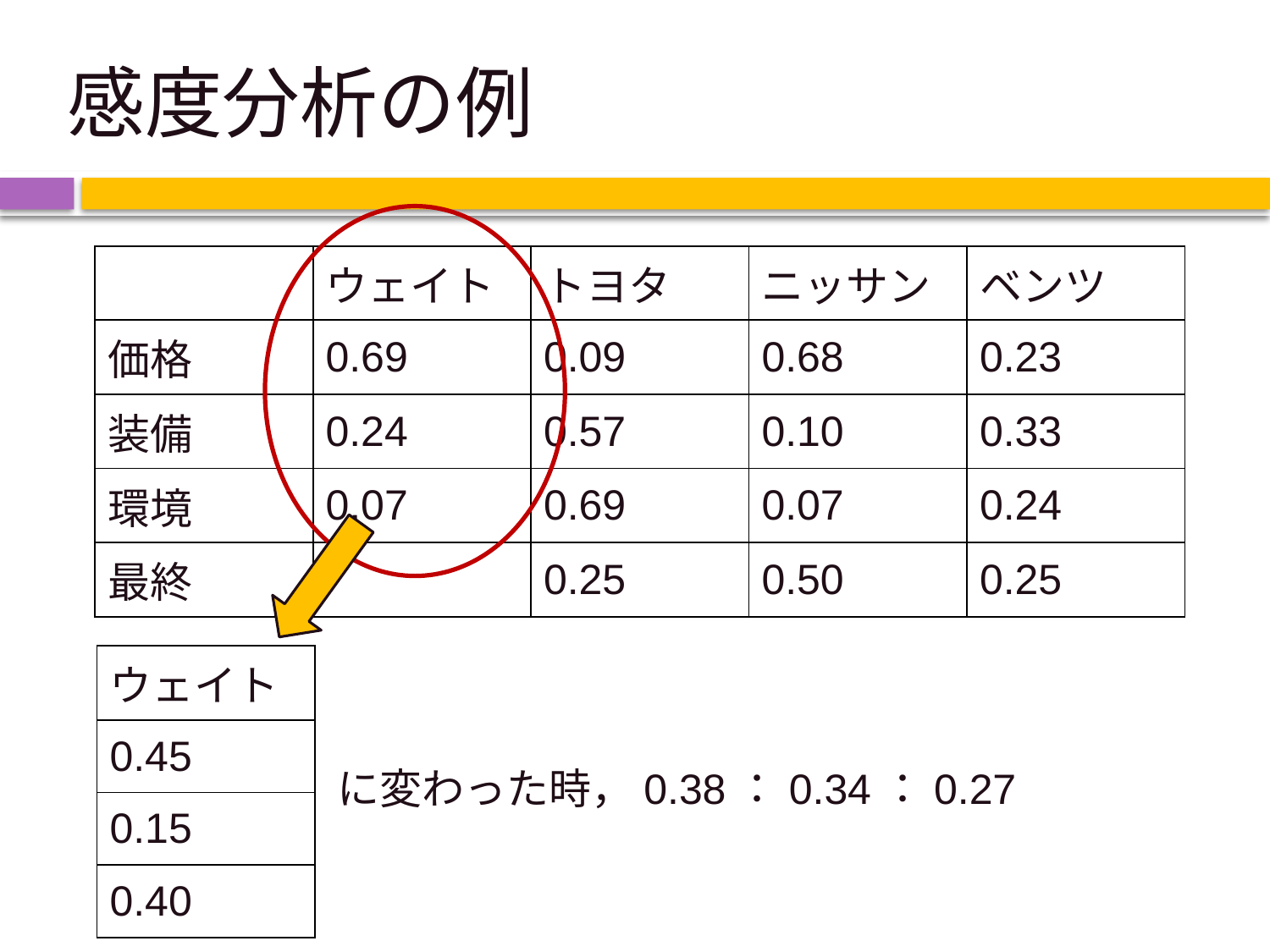

# 感度分析の例

|  | ウェイト | トヨタ | ニッサン | ベンツ |
| --- | --- | --- | --- | --- |
| 価格 | 0.69 | 0.09 | 0.68 | 0.23 |
| 装備 | 0.24 | 0.57 | 0.10 | 0.33 |
| 環境 | 0.07 | 0.69 | 0.07 | 0.24 |
| 最終 |  | 0.25 | 0.50 | 0.25 |

| ウェイト |
| --- |
| 0.45 |
| 0.15 |
| 0.40 |
に変わった時，0.38：0.34：0.27